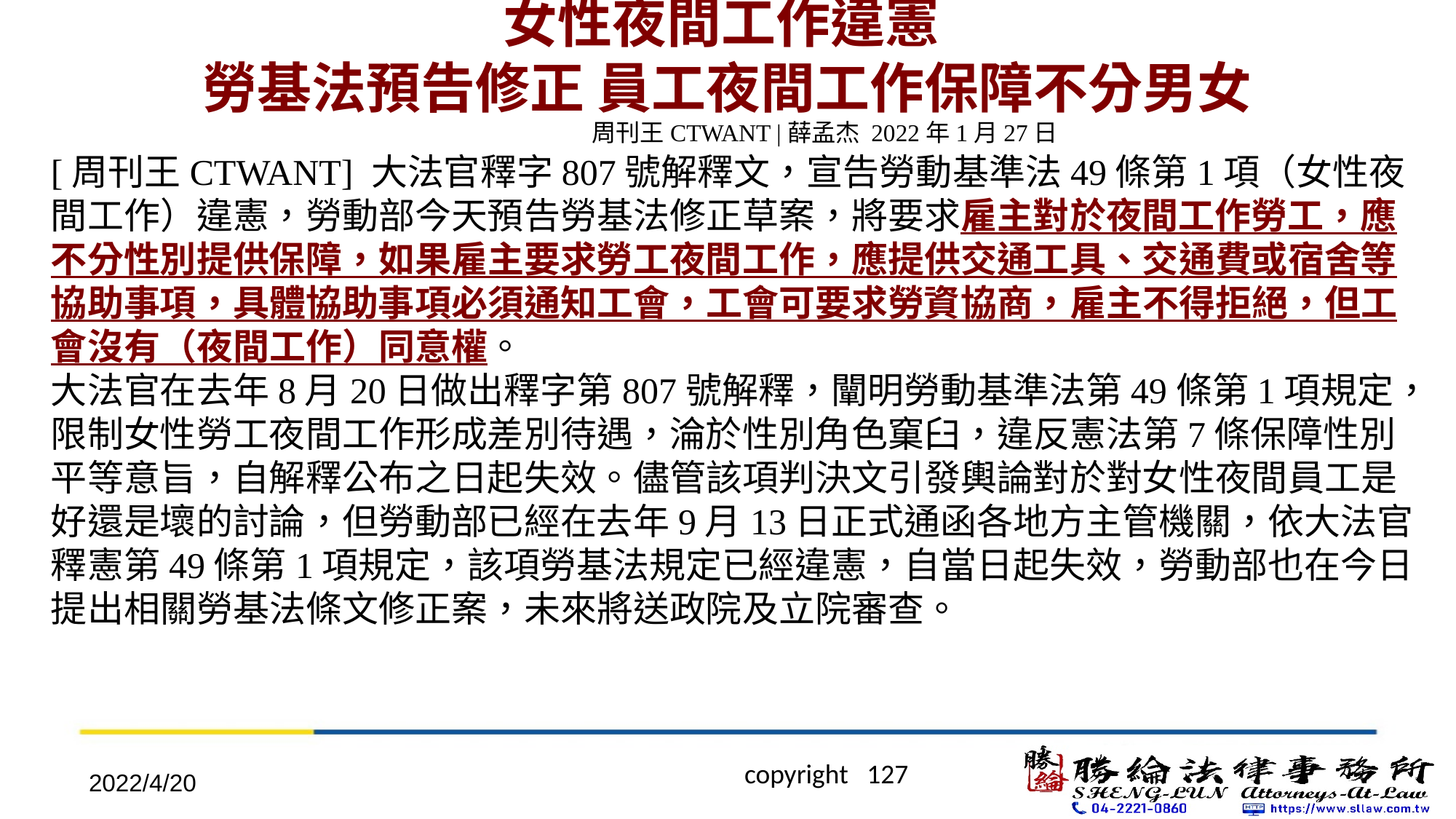

# 女性夜間工作違憲 勞基法預告修正 員工夜間工作保障不分男女
                                                                 周刊王CTWANT |薛孟杰 2022年1月27日
[周刊王CTWANT] 大法官釋字807號解釋文，宣告勞動基準法49條第1項（女性夜間工作）違憲，勞動部今天預告勞基法修正草案，將要求雇主對於夜間工作勞工，應不分性別提供保障，如果雇主要求勞工夜間工作，應提供交通工具、交通費或宿舍等協助事項，具體協助事項必須通知工會，工會可要求勞資協商，雇主不得拒絕，但工會沒有（夜間工作）同意權。
大法官在去年8月20日做出釋字第807號解釋，闡明勞動基準法第49條第1項規定，限制女性勞工夜間工作形成差別待遇，淪於性別角色窠臼，違反憲法第7條保障性別平等意旨，自解釋公布之日起失效。儘管該項判決文引發輿論對於對女性夜間員工是好還是壞的討論，但勞動部已經在去年9月13日正式通函各地方主管機關，依大法官釋憲第49條第1項規定，該項勞基法規定已經違憲，自當日起失效，勞動部也在今日提出相關勞基法條文修正案，未來將送政院及立院審查。

2022/4/20
 copyright   127